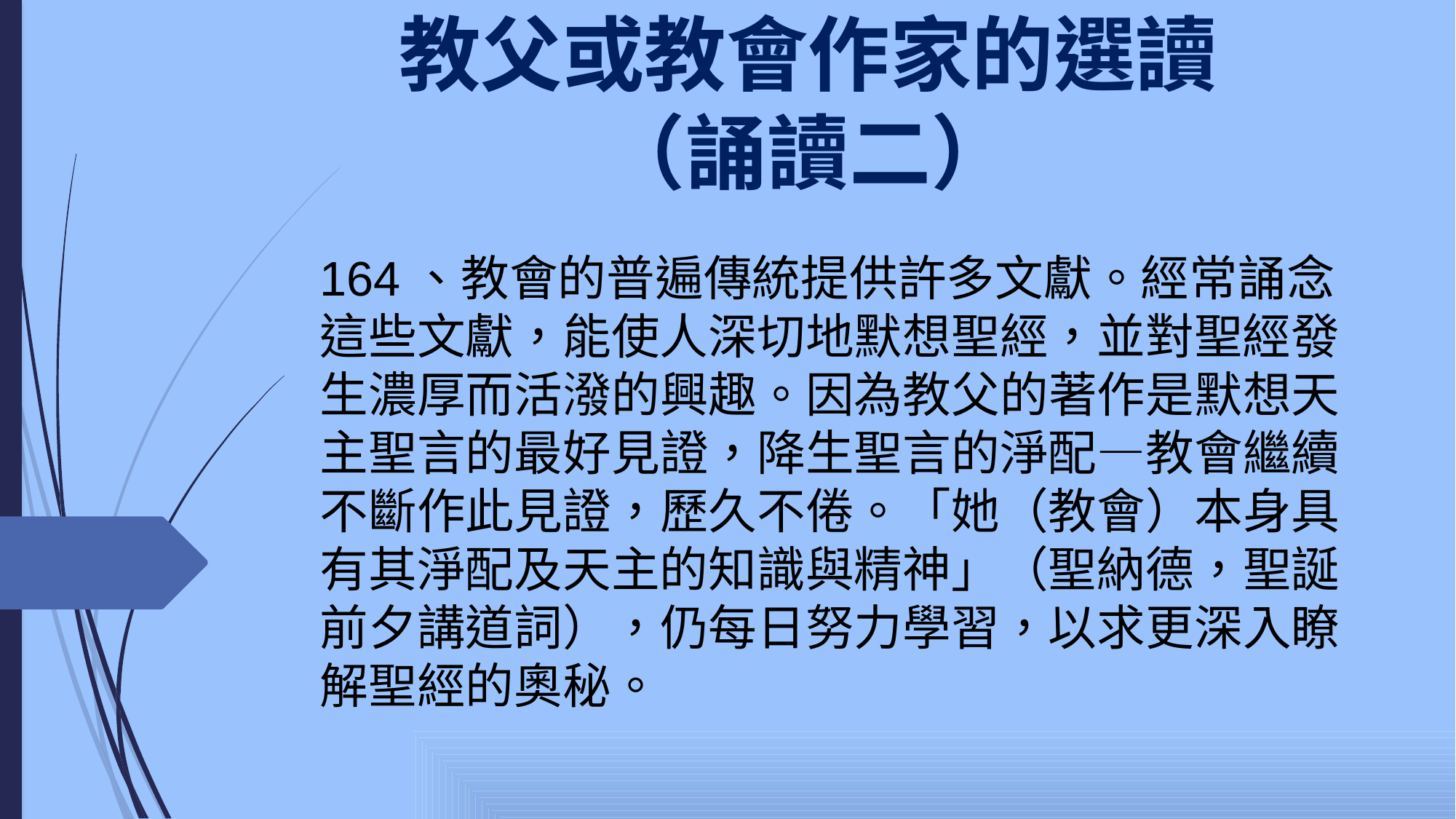

# 教父或教會作家的選讀 （誦讀二）
164、教會的普遍傳統提供許多文獻。經常誦念這些文獻，能使人深切地默想聖經，並對聖經發生濃厚而活潑的興趣。因為教父的著作是默想天主聖言的最好見證，降生聖言的淨配—教會繼續不斷作此見證，歷久不倦。「她（教會）本身具有其淨配及天主的知識與精神」（聖納德，聖誕前夕講道詞），仍每日努力學習，以求更深入瞭解聖經的奧秘。